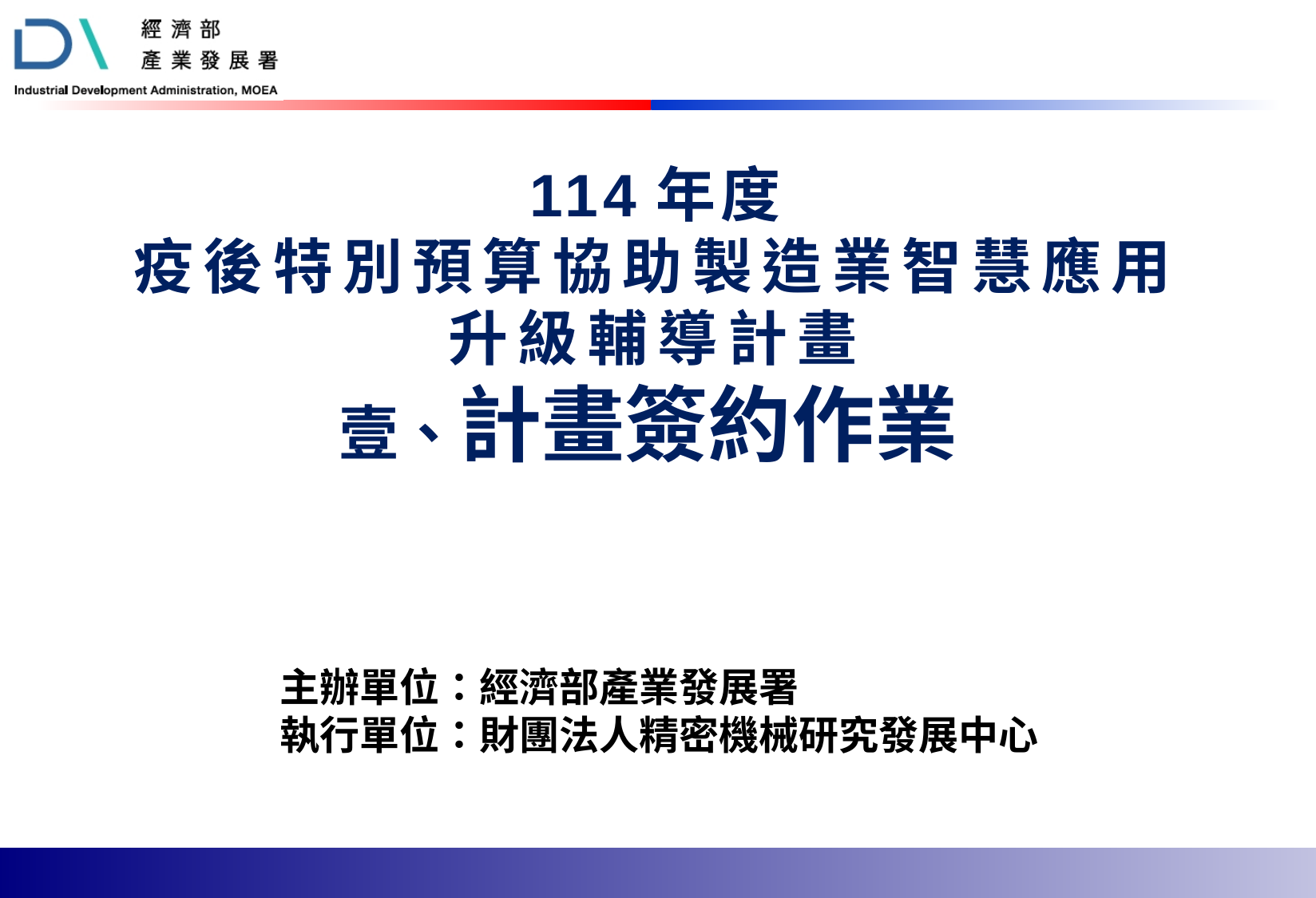

# 114年度 疫後特別預算協助製造業智慧應用升級輔導計畫 壹、計畫簽約作業

主辦單位：經濟部產業發展署
執行單位：財團法人精密機械研究發展中心